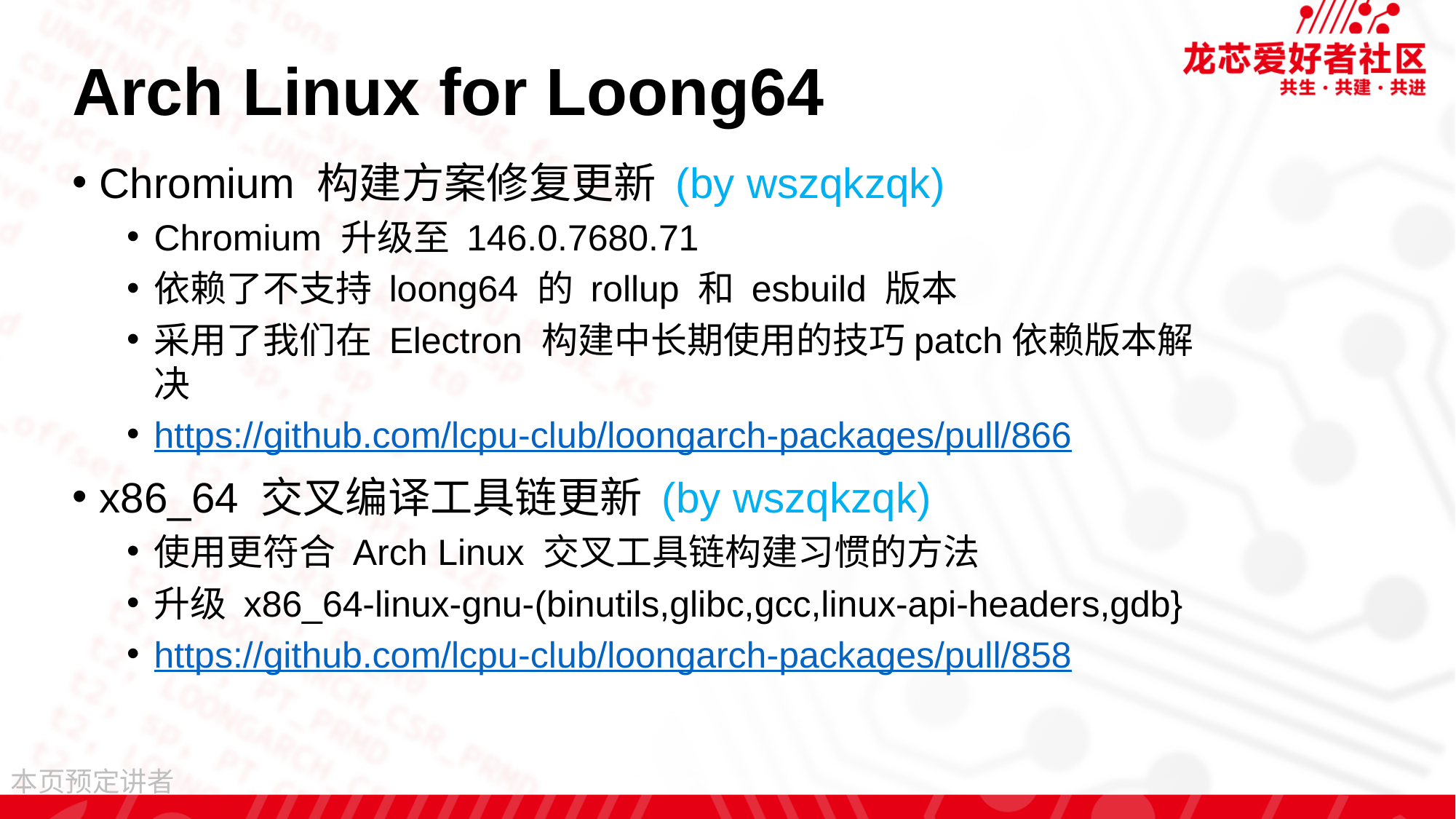

# Arch Linux for Loong64
Chromium 构建方案修复更新 (by wszqkzqk)
Chromium 升级至 146.0.7680.71
依赖了不支持 loong64 的 rollup 和 esbuild 版本
采用了我们在 Electron 构建中长期使用的技巧patch依赖版本解决
https://github.com/lcpu-club/loongarch-packages/pull/866
x86_64 交叉编译工具链更新 (by wszqkzqk)
使用更符合 Arch Linux 交叉工具链构建习惯的方法
升级 x86_64-linux-gnu-(binutils,glibc,gcc,linux-api-headers,gdb}
https://github.com/lcpu-club/loongarch-packages/pull/858